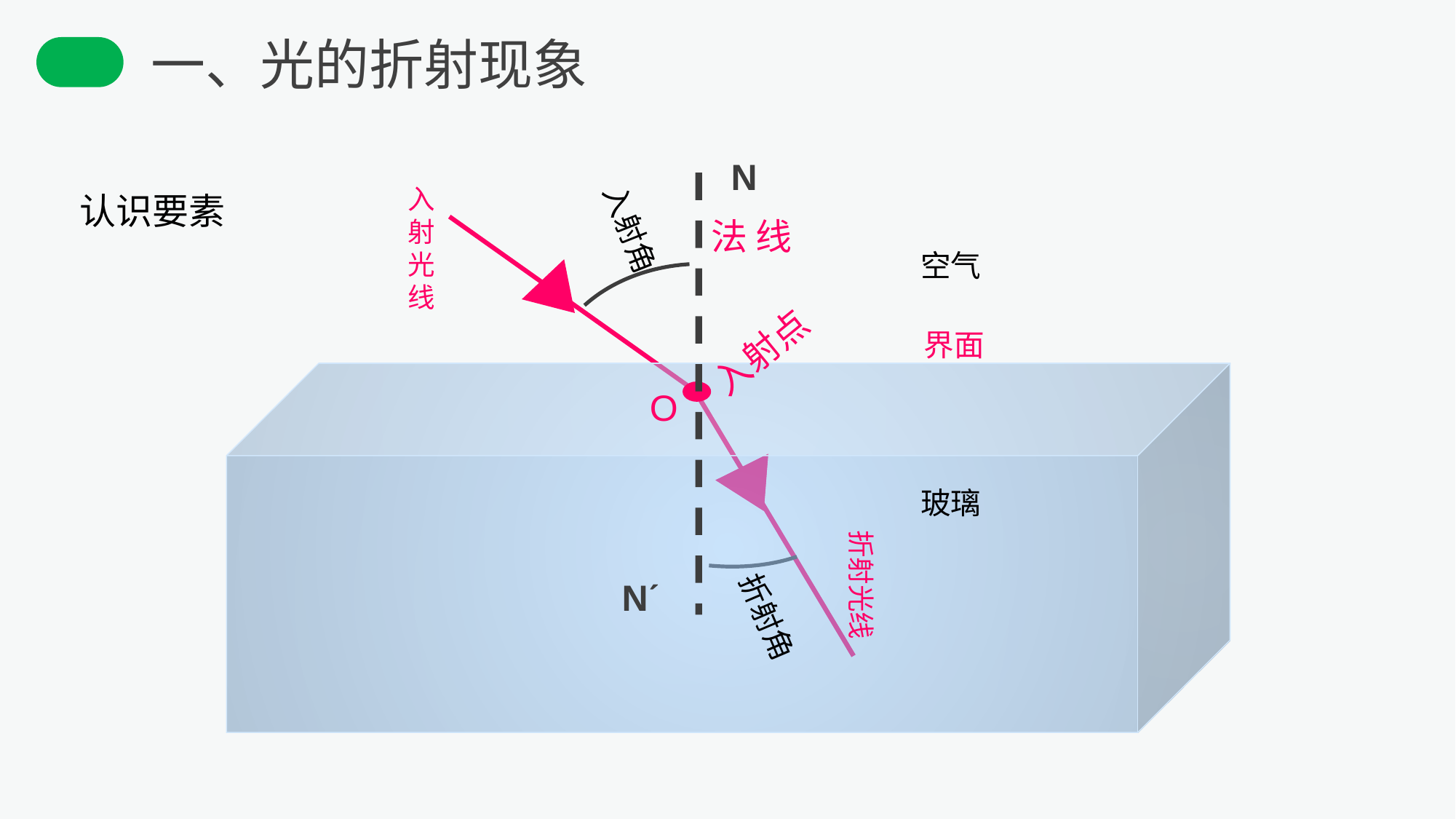

一、光的折射现象

N

Nˊ
入射角
入射光线
认识要素
法 线

空气
入射点

界面

O

玻璃
折射光线
折射角